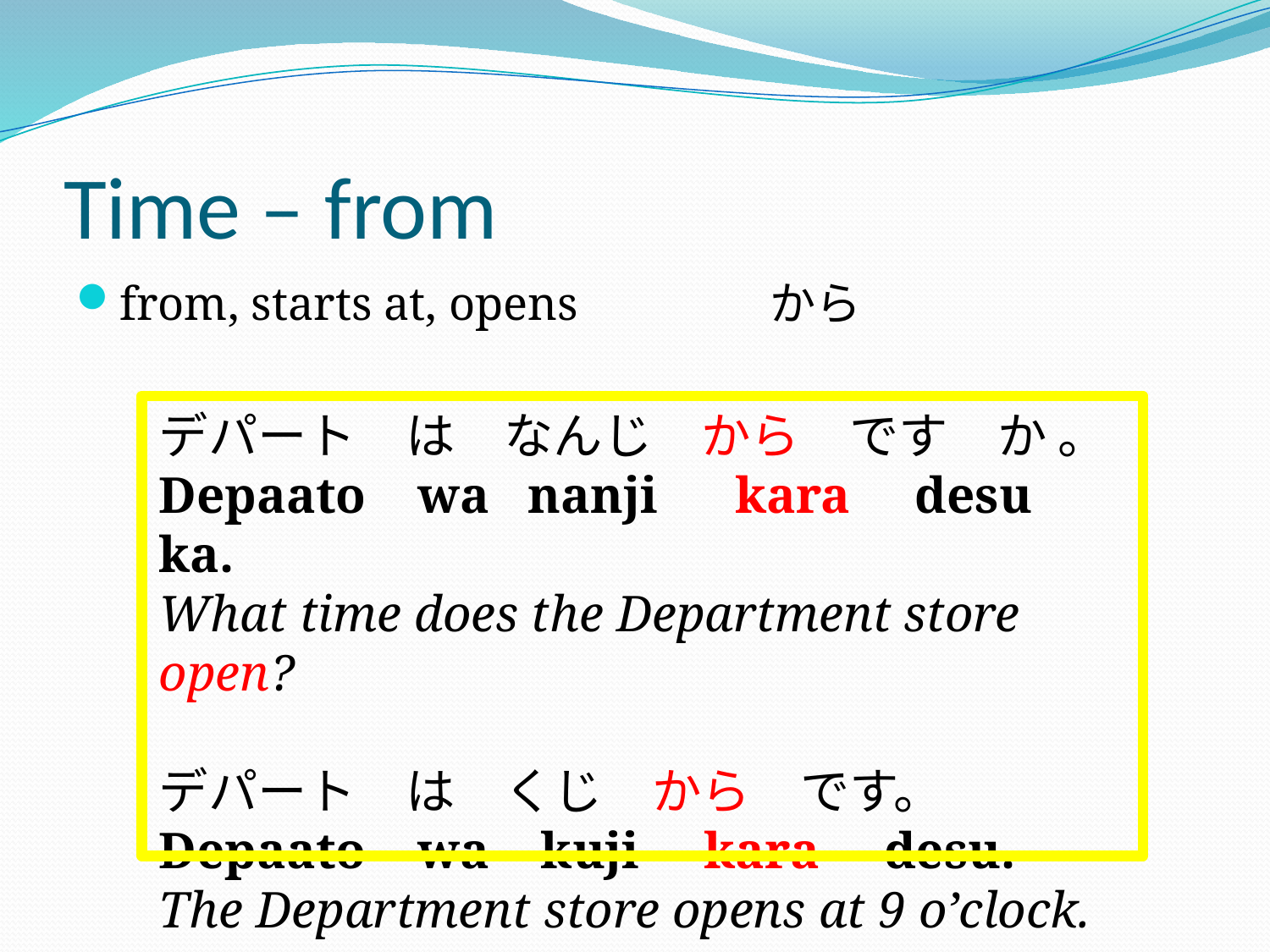

# Time – from
from, starts at, opens　	  から

デパート　は　なんじ　から　です　か 。
Depaato    wa   nanji      kara     desu   ka.
What time does the Department store open?

デパート　は　くじ　から　です。
Depaato    wa    kuji     kara     desu.
The Department store opens at 9 o’clock.